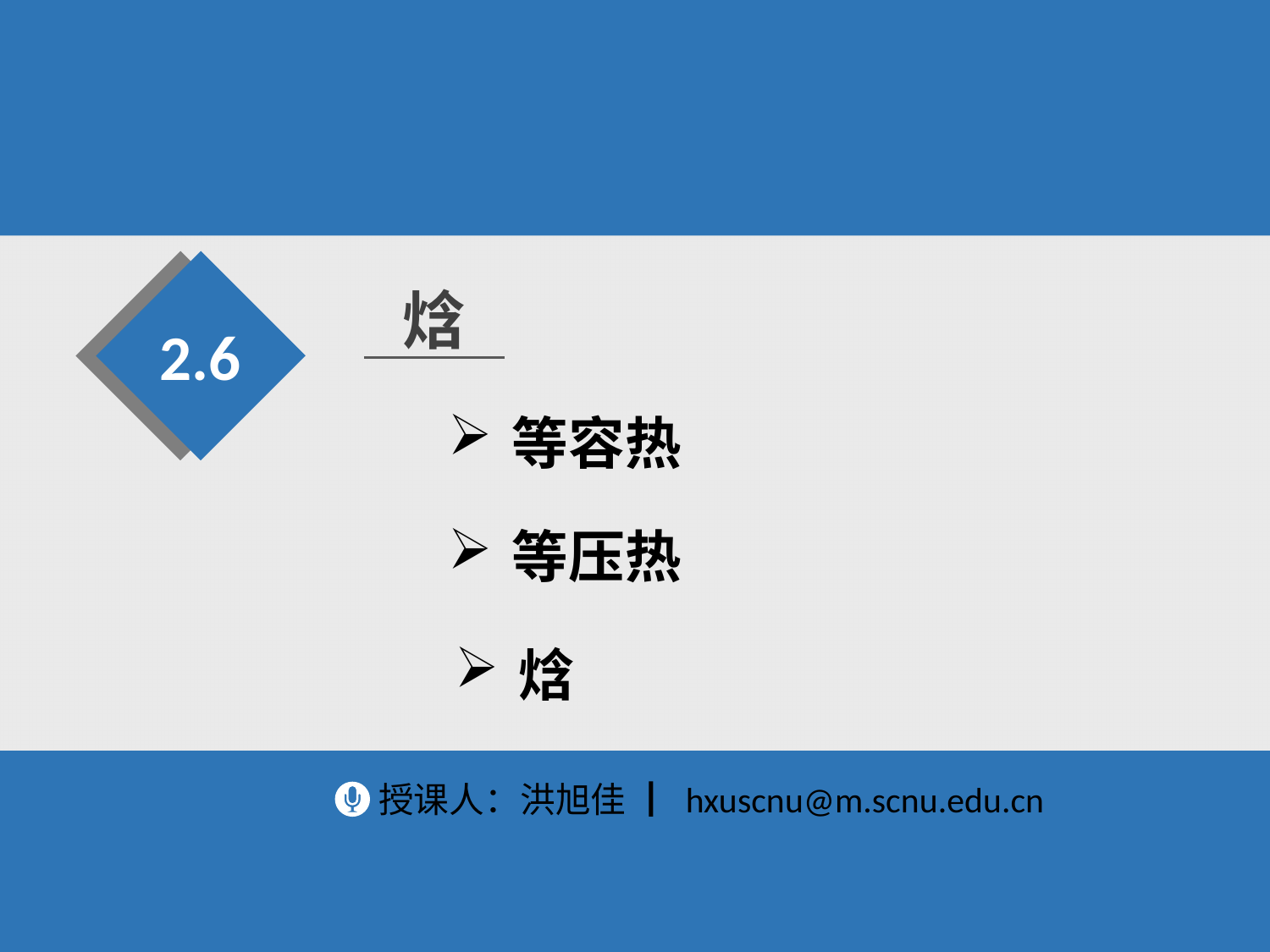

焓

2.6
等容热
等压热
焓

授课人：洪旭佳 ┃ hxuscnu@m.scnu.edu.cn